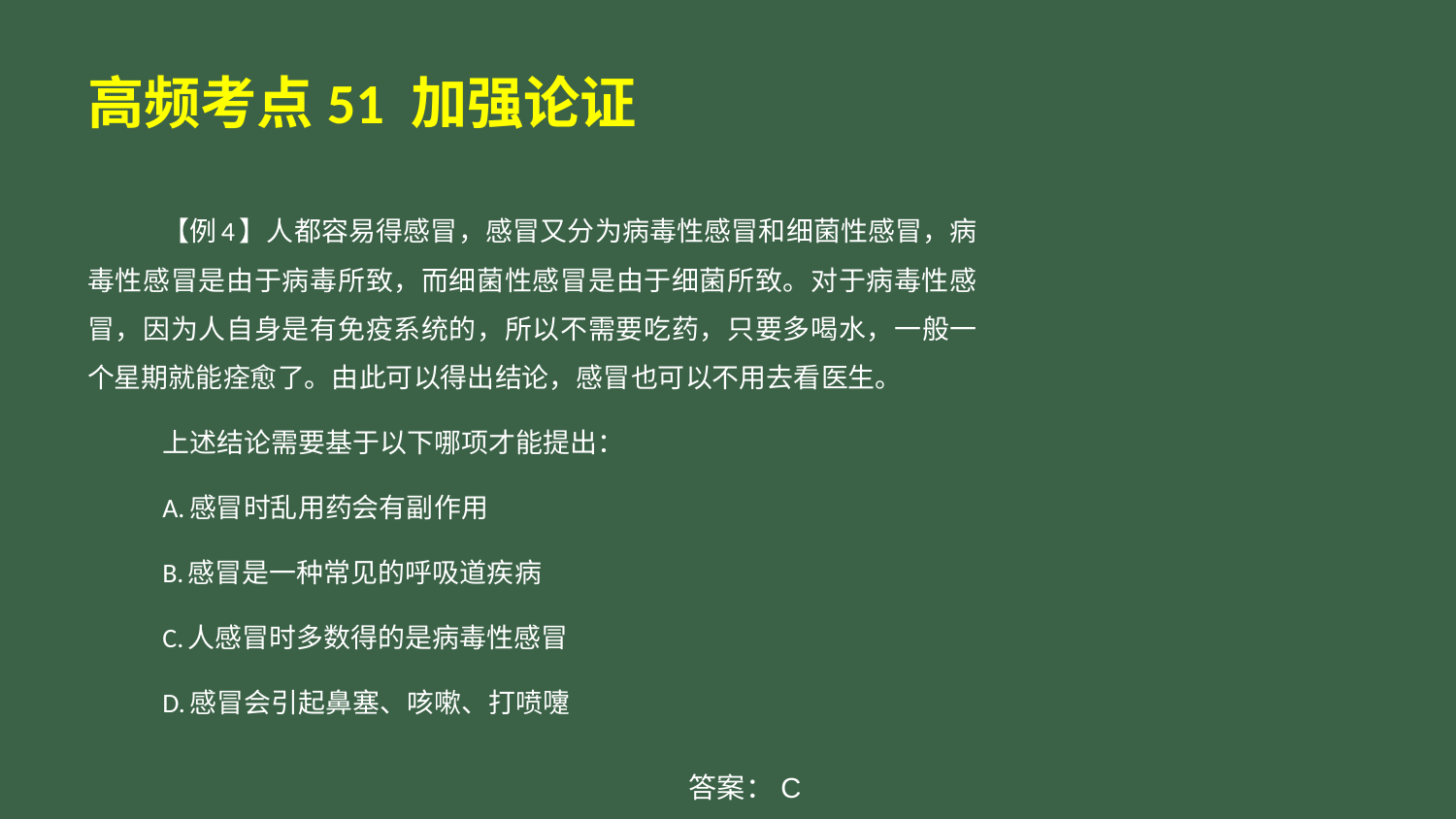

# 高频考点51 加强论证
【例4】人都容易得感冒，感冒又分为病毒性感冒和细菌性感冒，病毒性感冒是由于病毒所致，而细菌性感冒是由于细菌所致。对于病毒性感冒，因为人自身是有免疫系统的，所以不需要吃药，只要多喝水，一般一个星期就能痊愈了。由此可以得出结论，感冒也可以不用去看医生。
上述结论需要基于以下哪项才能提出：
A.感冒时乱用药会有副作用
B.感冒是一种常见的呼吸道疾病
C.人感冒时多数得的是病毒性感冒
D.感冒会引起鼻塞、咳嗽、打喷嚔

答案：C